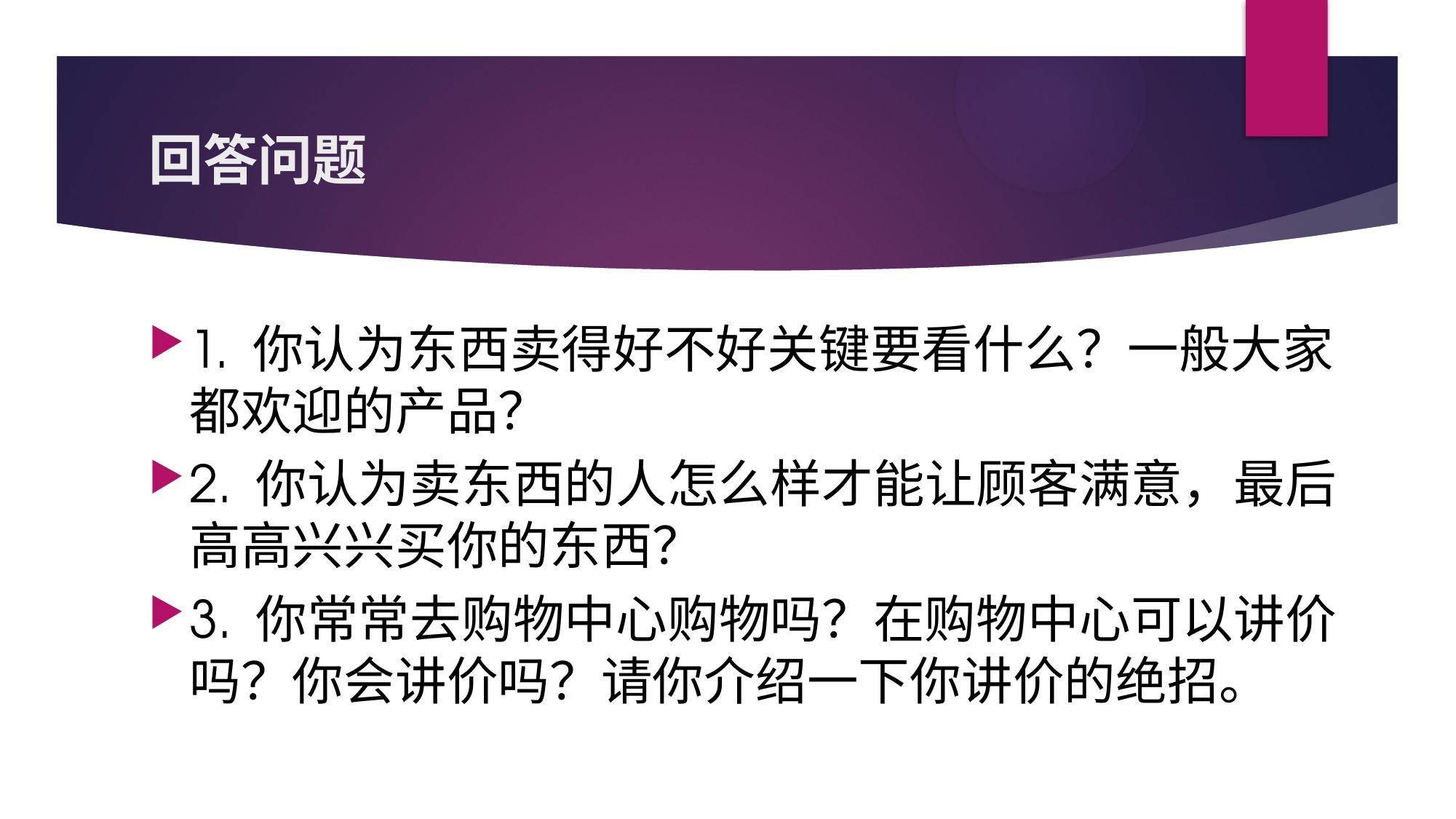

# 回答问题
1. 你认为东西卖得好不好关键要看什么？一般大家都欢迎的产品？
2. 你认为卖东西的人怎么样才能让顾客满意，最后高高兴兴买你的东西？
3. 你常常去购物中心购物吗？在购物中心可以讲价吗？你会讲价吗？请你介绍一下你讲价的绝招。